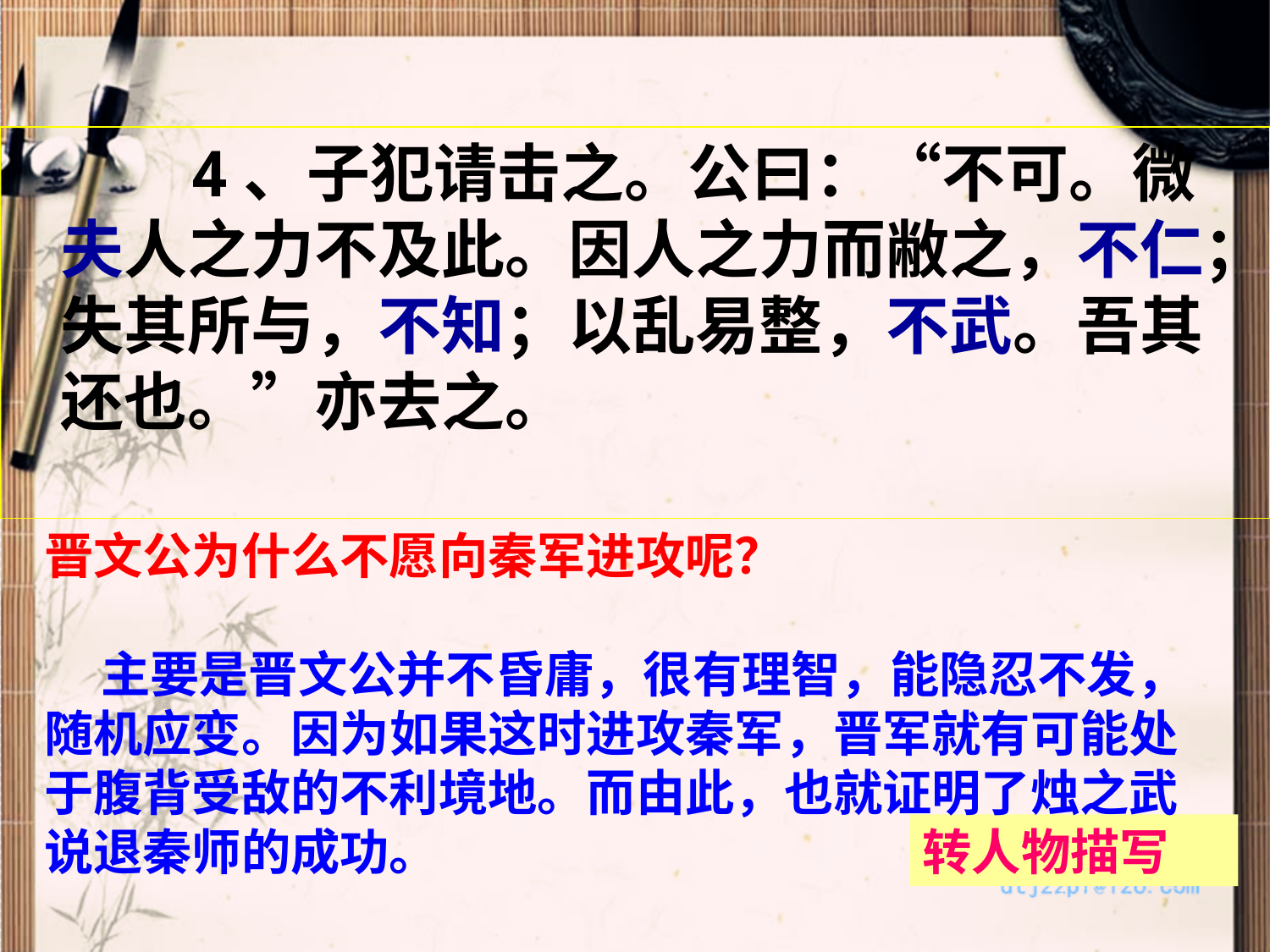

4、子犯请击之。公曰：“不可。微夫人之力不及此。因人之力而敝之，不仁；失其所与，不知；以乱易整，不武。吾其还也。”亦去之。

晋文公为什么不愿向秦军进攻呢？

    主要是晋文公并不昏庸，很有理智，能隐忍不发，随机应变。因为如果这时进攻秦军，晋军就有可能处于腹背受敌的不利境地。而由此，也就证明了烛之武说退秦师的成功。

转人物描写